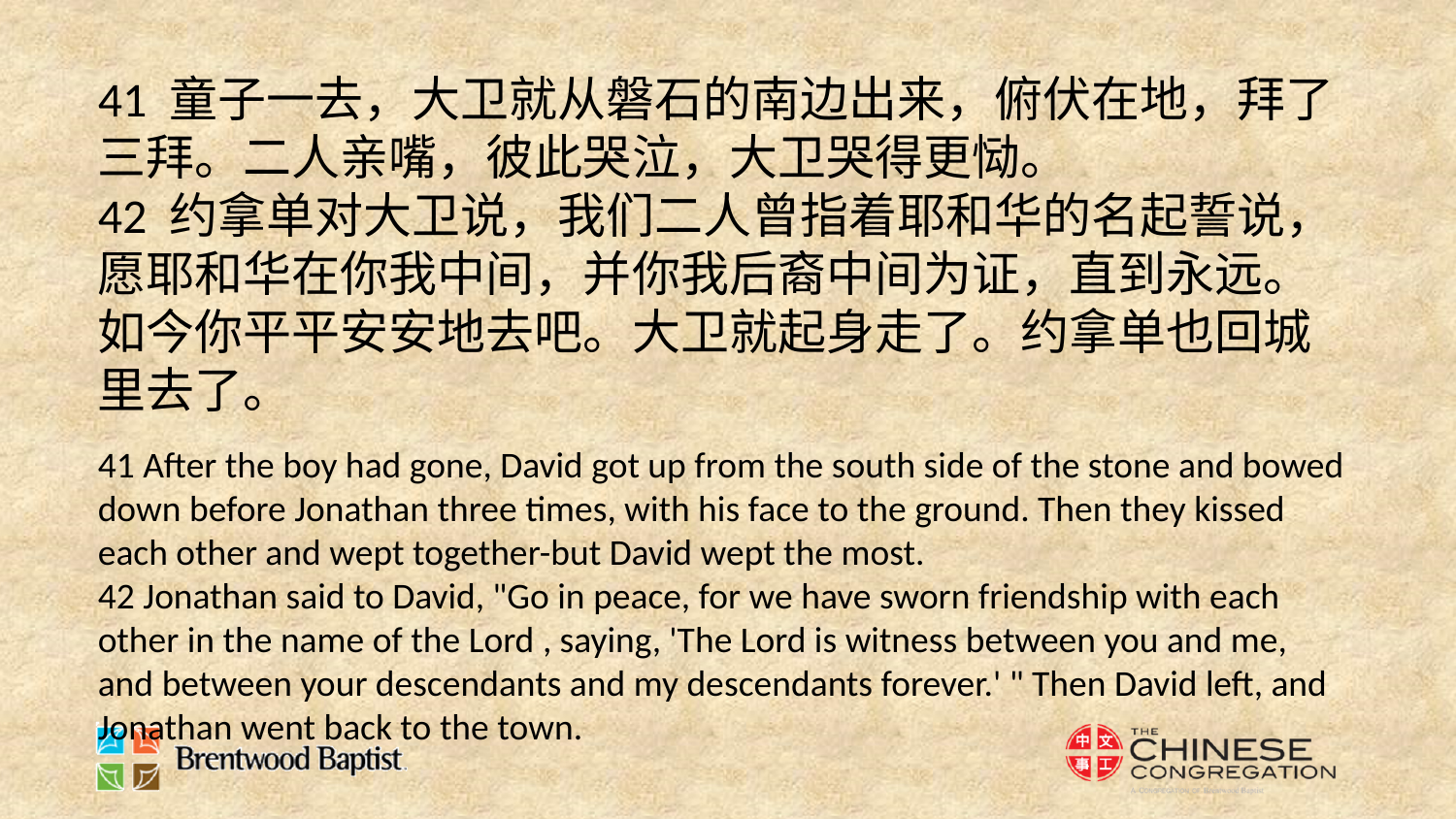

41 童子一去，大卫就从磐石的南边出来，俯伏在地，拜了三拜。二人亲嘴，彼此哭泣，大卫哭得更恸。
42 约拿单对大卫说，我们二人曾指着耶和华的名起誓说，愿耶和华在你我中间，并你我后裔中间为证，直到永远。如今你平平安安地去吧。大卫就起身走了。约拿单也回城里去了。

41 After the boy had gone, David got up from the south side of the stone and bowed down before Jonathan three times, with his face to the ground. Then they kissed each other and wept together-but David wept the most.
42 Jonathan said to David, "Go in peace, for we have sworn friendship with each other in the name of the Lord , saying, 'The Lord is witness between you and me, and between your descendants and my descendants forever.' " Then David left, and Jonathan went back to the town.